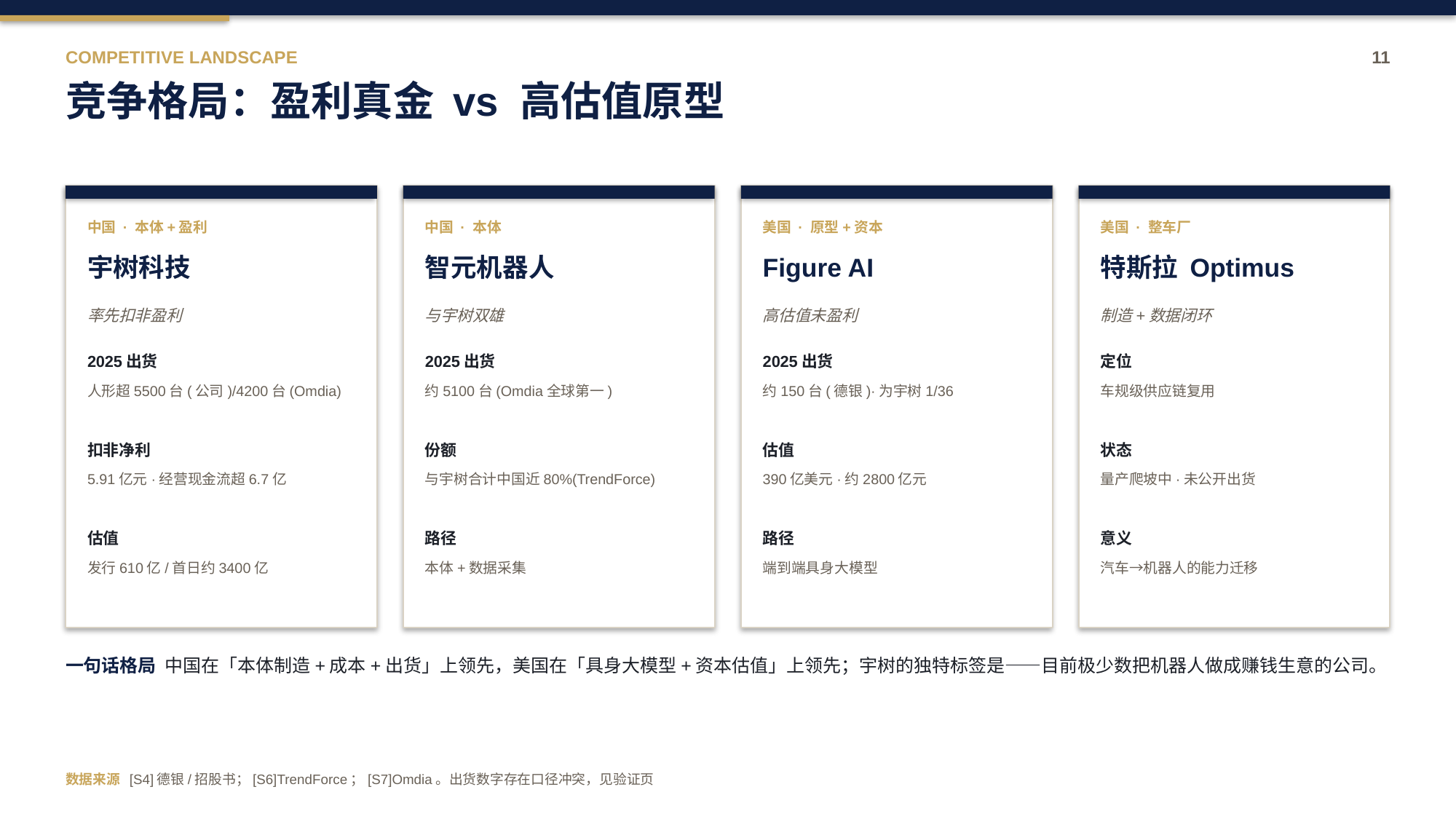

COMPETITIVE LANDSCAPE
11
竞争格局：盈利真金 vs 高估值原型

中国 · 本体+盈利
中国 · 本体
美国 · 原型+资本
美国 · 整车厂
宇树科技
智元机器人
Figure AI
特斯拉 Optimus
率先扣非盈利
与宇树双雄
高估值未盈利
制造+数据闭环
2025出货
2025出货
2025出货
定位
人形超5500台(公司)/4200台(Omdia)
约5100台(Omdia全球第一)
约150台(德银)·为宇树1/36
车规级供应链复用
扣非净利
份额
估值
状态
5.91亿元·经营现金流超6.7亿
与宇树合计中国近80%(TrendForce)
390亿美元·约2800亿元
量产爬坡中·未公开出货
估值
路径
路径
意义
发行610亿/首日约3400亿
本体+数据采集
端到端具身大模型
汽车→机器人的能力迁移
一句话格局  中国在「本体制造+成本+出货」上领先，美国在「具身大模型+资本估值」上领先；宇树的独特标签是——目前极少数把机器人做成赚钱生意的公司。
数据来源  [S4]德银/招股书；[S6]TrendForce；[S7]Omdia。出货数字存在口径冲突，见验证页